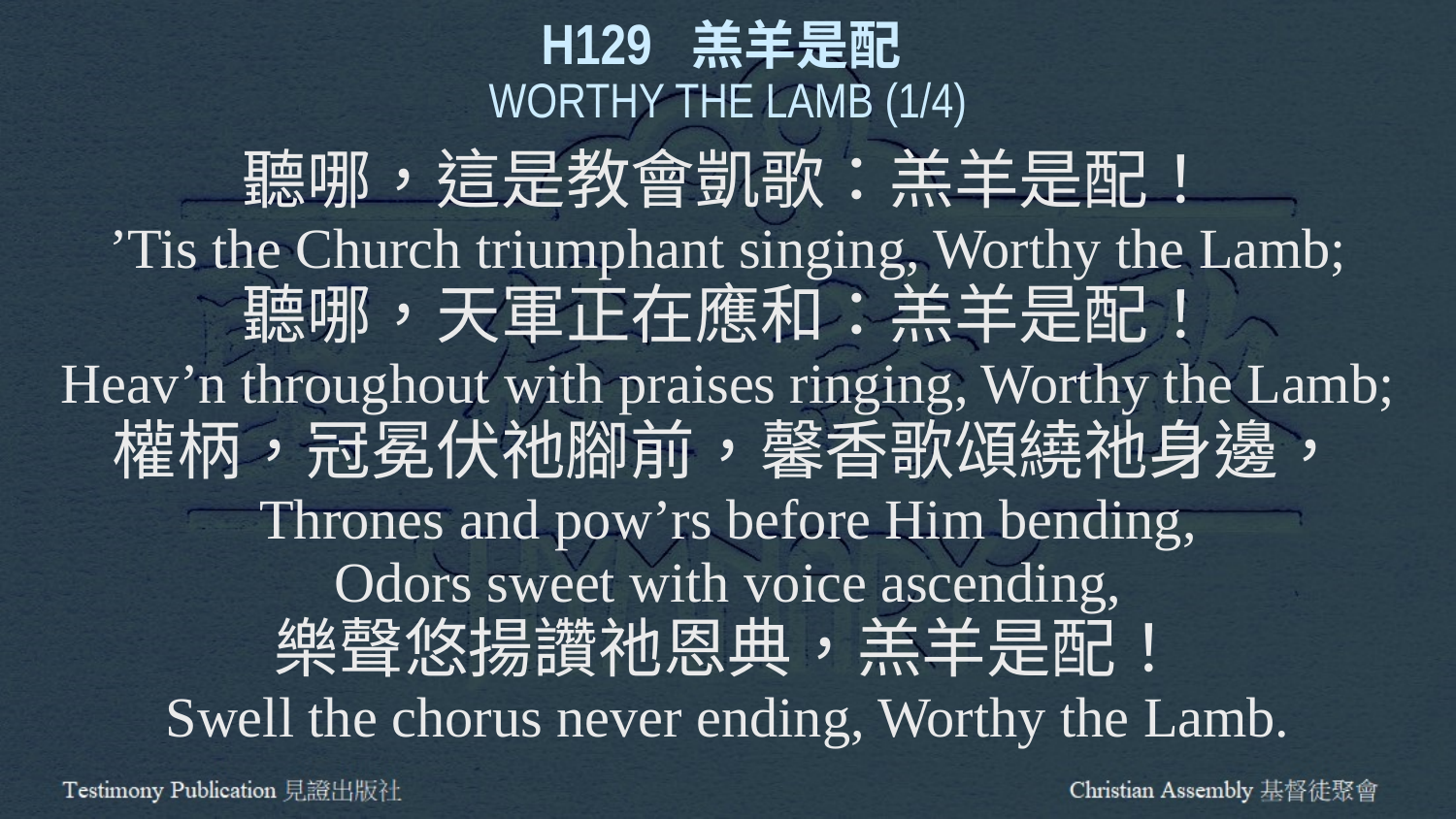

H129  羔羊是配
WORTHY THE LAMB (1/4)
聽哪，這是教會凱歌：羔羊是配！
’Tis the Church triumphant singing, Worthy the Lamb;
聽哪，天軍正在應和：羔羊是配！
Heav’n throughout with praises ringing, Worthy the Lamb;
權柄，冠冕伏祂腳前，馨香歌頌繞祂身邊，
Thrones and pow’rs before Him bending,
Odors sweet with voice ascending,
樂聲悠揚讚祂恩典，羔羊是配！
Swell the chorus never ending, Worthy the Lamb.